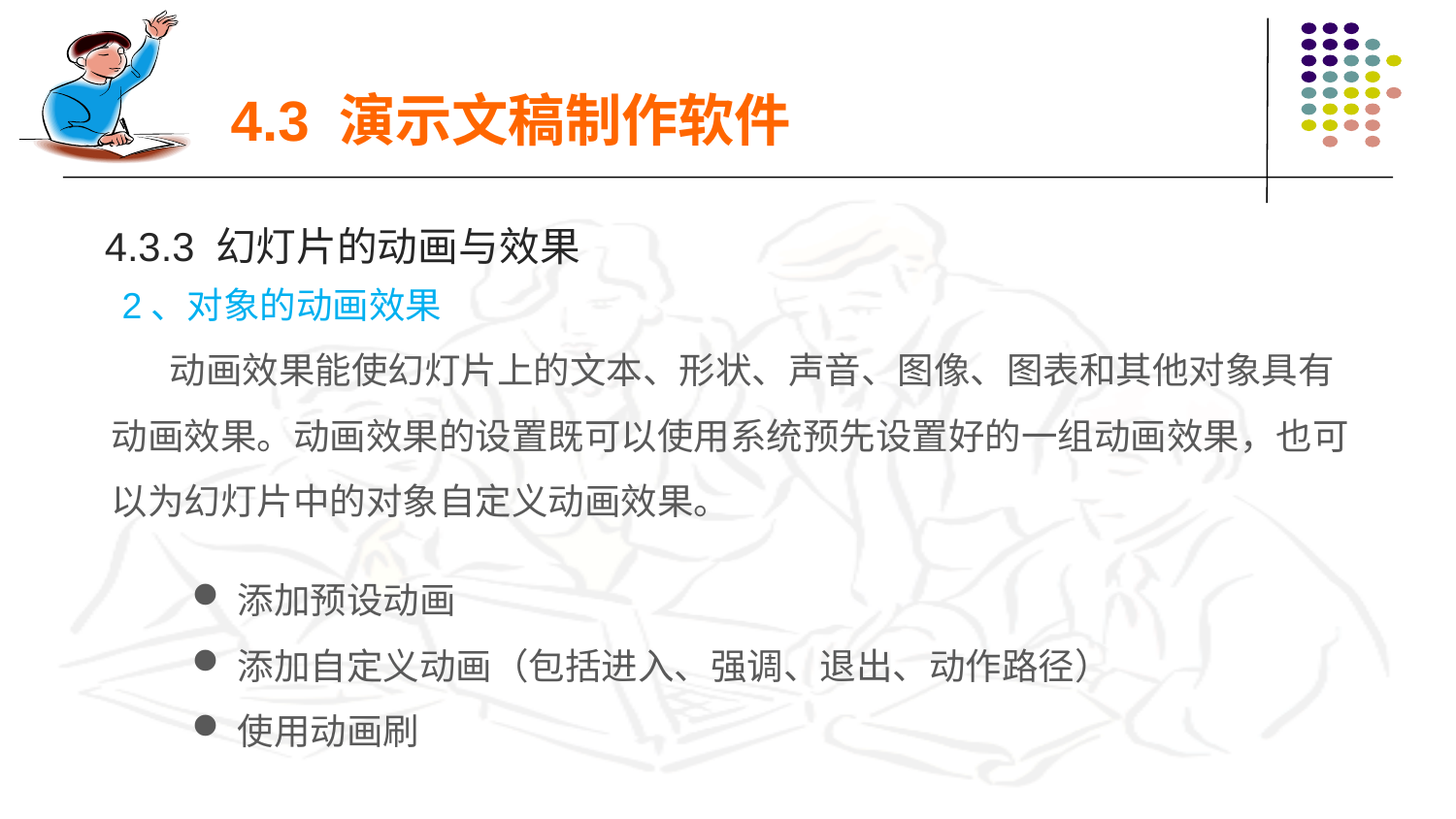

4.3 演示文稿制作软件
4.3.3 幻灯片的动画与效果
 2、对象的动画效果
      动画效果能使幻灯片上的文本、形状、声音、图像、图表和其他对象具有动画效果。动画效果的设置既可以使用系统预先设置好的一组动画效果，也可以为幻灯片中的对象自定义动画效果。
添加预设动画
添加自定义动画（包括进入、强调、退出、动作路径）
使用动画刷